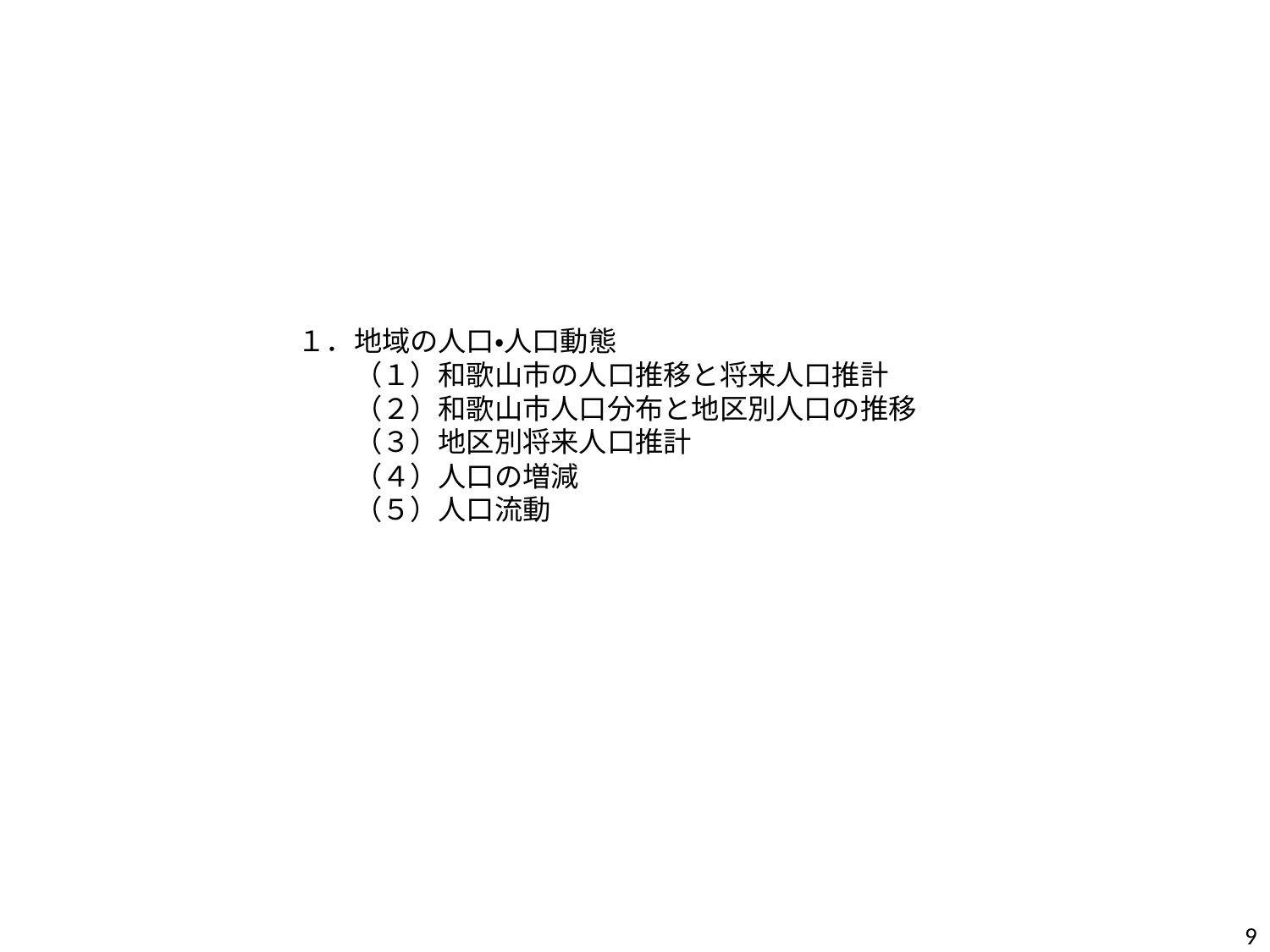

１．地域の人口・人口動態
　　（１）和歌山市の人口推移と将来人口推計
　　（２）和歌山市人口分布と地区別人口の推移
　　（３）地区別将来人口推計
　　（４）人口の増減
　　（５）人口流動
9